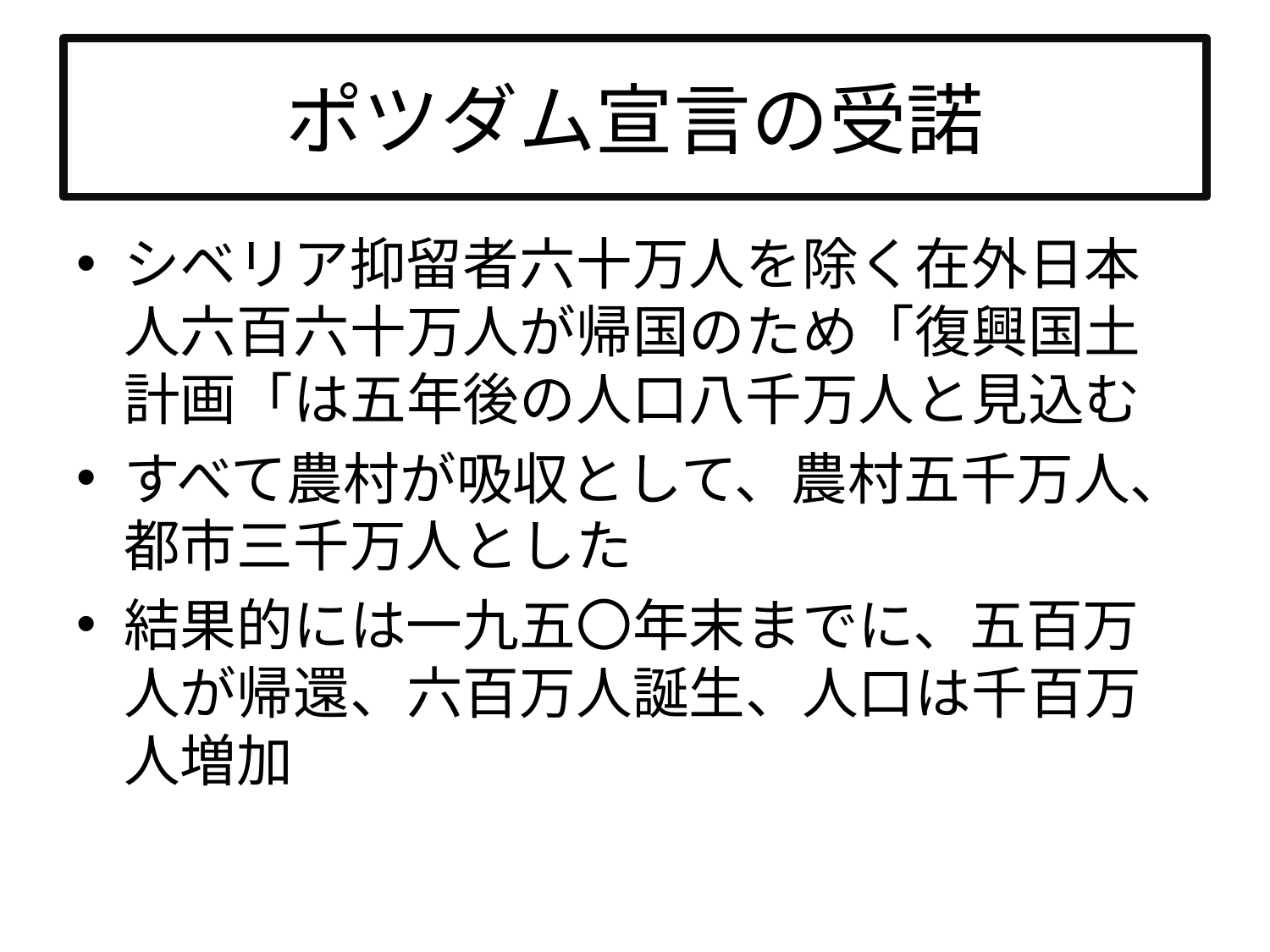

# ポツダム宣言の受諾
シベリア抑留者六十万人を除く在外日本人六百六十万人が帰国のため「復興国土計画「は五年後の人口八千万人と見込む
すべて農村が吸収として、農村五千万人、都市三千万人とした
結果的には一九五〇年末までに、五百万人が帰還、六百万人誕生、人口は千百万人増加